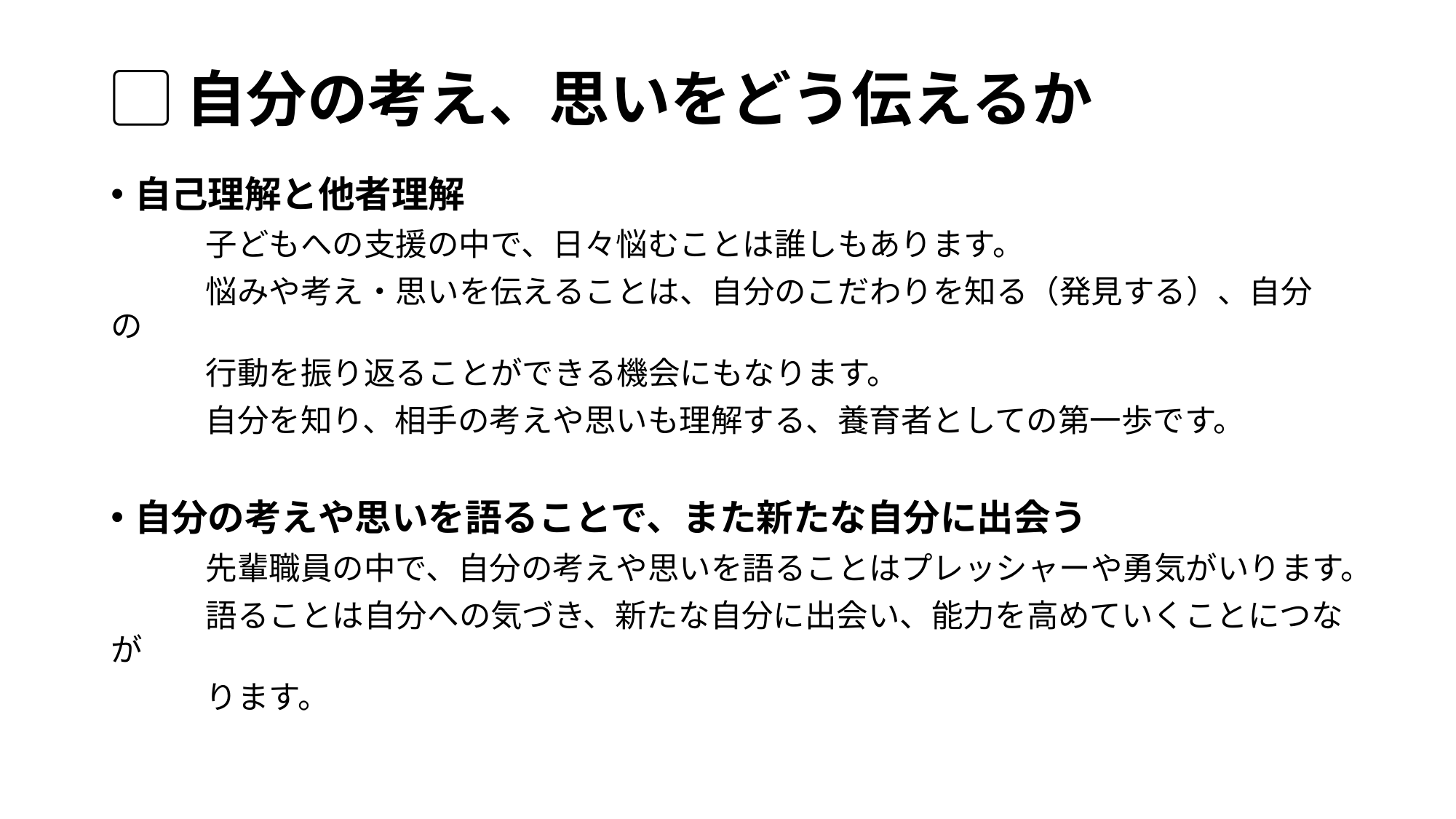

# ▢自分の考え、思いをどう伝えるか
自己理解と他者理解
　　　子どもへの支援の中で、日々悩むことは誰しもあります。
　　　悩みや考え・思いを伝えることは、自分のこだわりを知る（発見する）、自分の
　　　行動を振り返ることができる機会にもなります。
　　　自分を知り、相手の考えや思いも理解する、養育者としての第一歩です。

自分の考えや思いを語ることで、また新たな自分に出会う
　　　先輩職員の中で、自分の考えや思いを語ることはプレッシャーや勇気がいります。
　　　語ることは自分への気づき、新たな自分に出会い、能力を高めていくことにつなが
　　　ります。